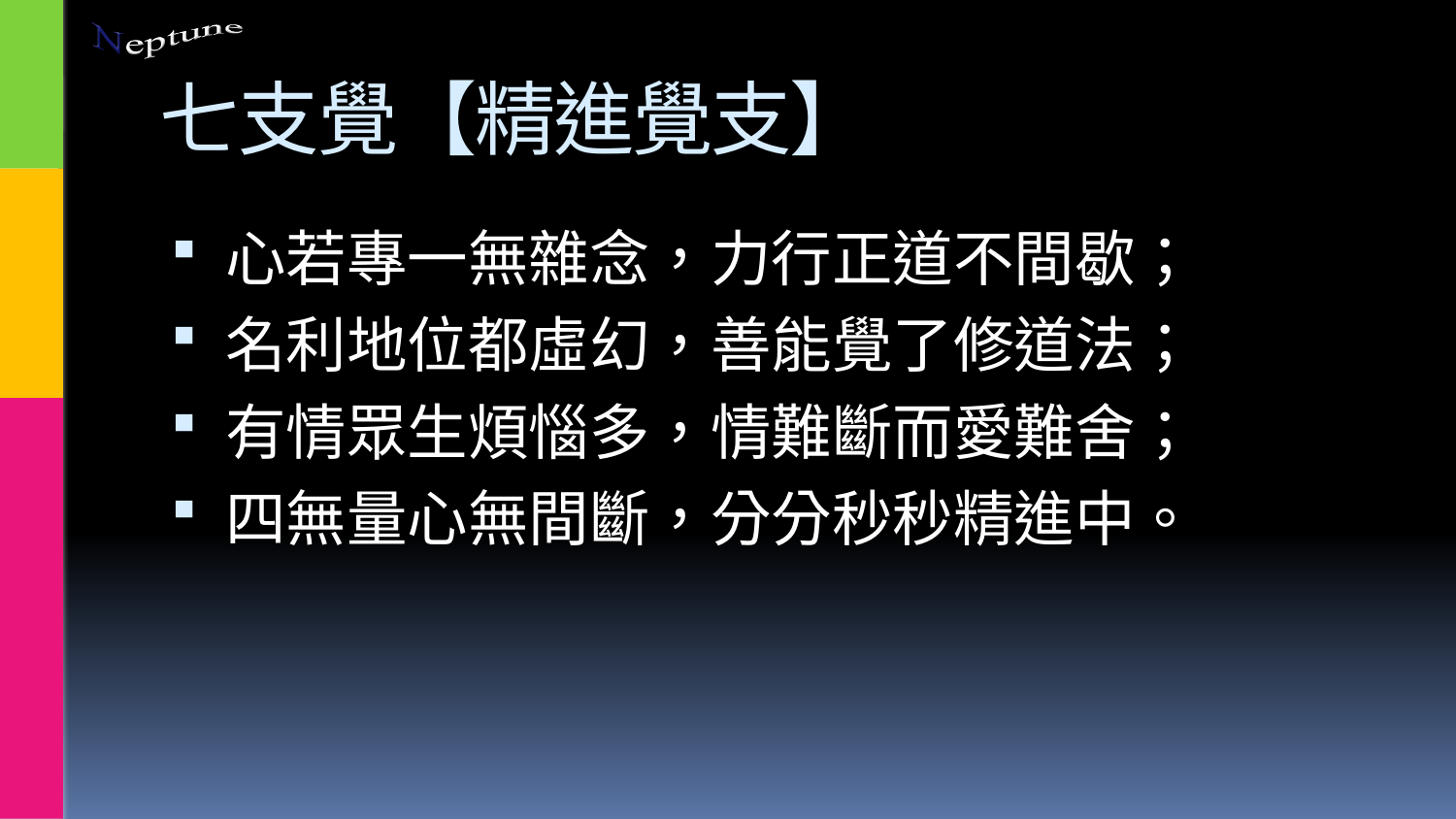

# 七支覺【精進覺支】
心若專一無雜念，力行正道不間歇；
名利地位都虛幻，善能覺了修道法；
有情眾生煩惱多，情難斷而愛難舍；
四無量心無間斷，分分秒秒精進中。